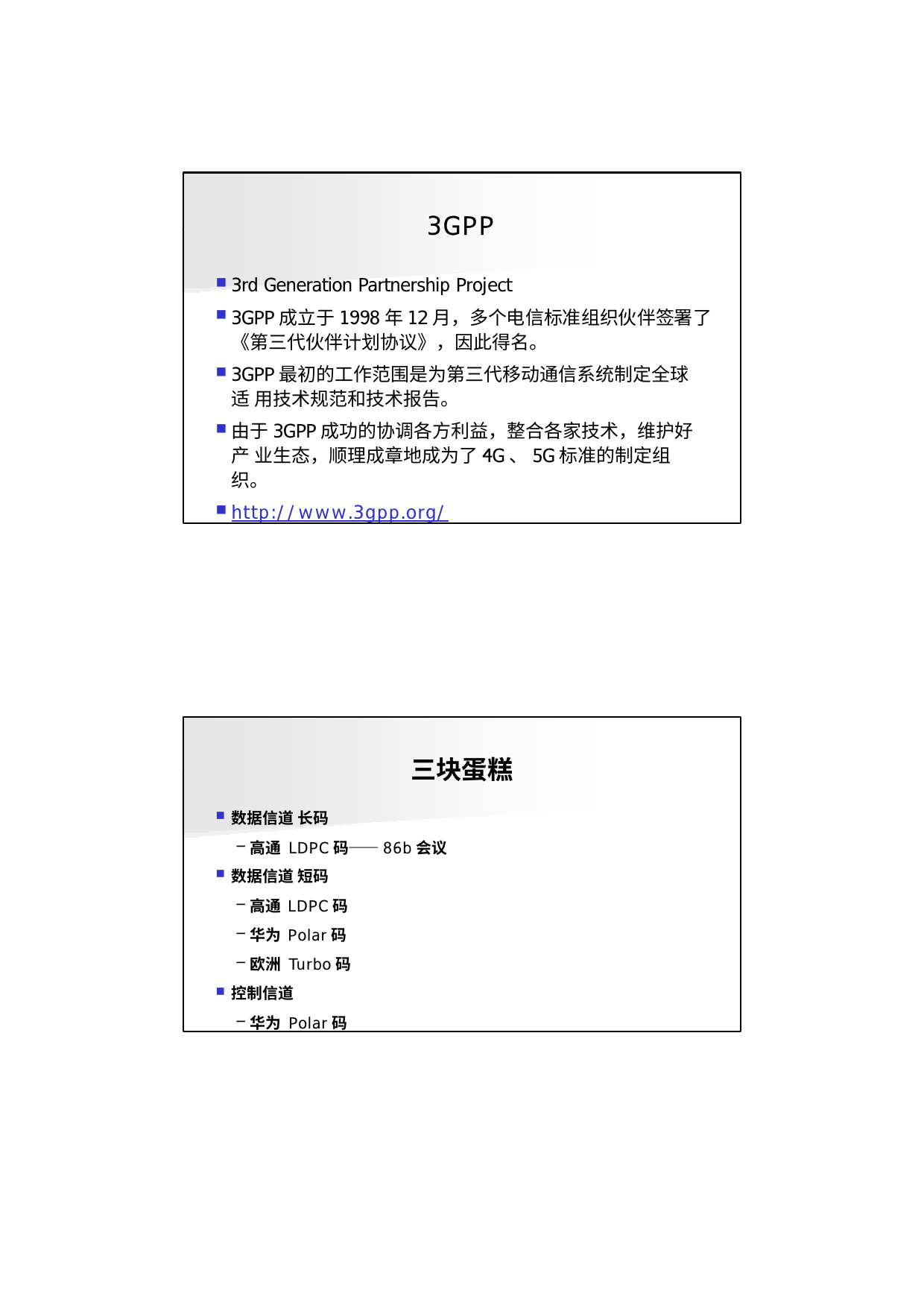

3GPP

3rd Generation Partnership Project
3GPP成立于1998年12月，多个电信标准组织伙伴签署了
《第三代伙伴计划协议》，因此得名。
3GPP最初的工作范围是为第三代移动通信系统制定全球适 用技术规范和技术报告。
由于3GPP成功的协调各方利益，整合各家技术，维护好产 业生态，顺理成章地成为了4G、5G标准的制定组织。
http://www.3gpp.org/

三块蛋糕

数据信道 长码

高通 LDPC码——86b会议

数据信道 短码

高通 LDPC码

华为 Polar码

欧洲 Turbo码

控制信道

华为 Polar码